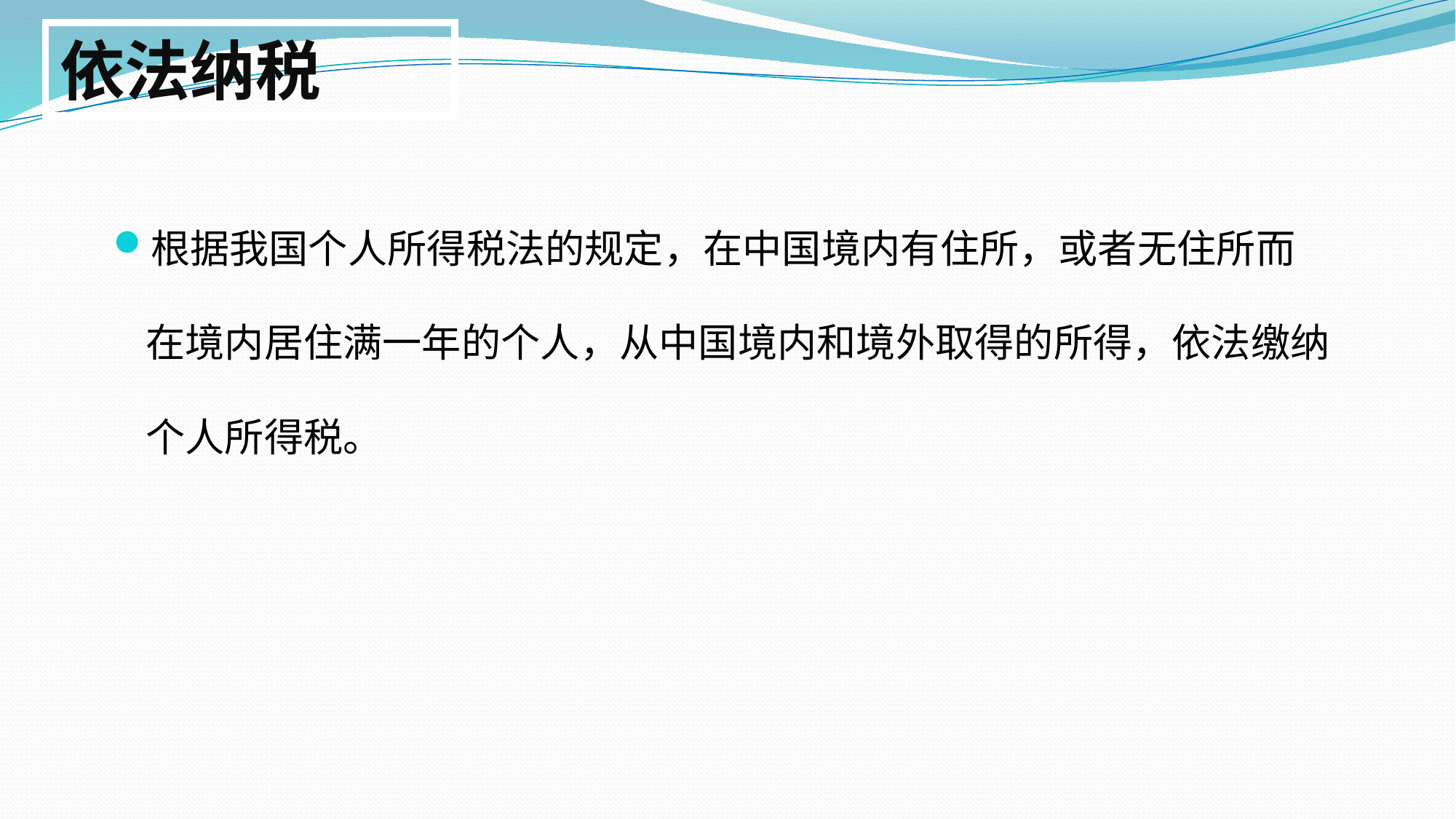

依法纳税
根据我国个人所得税法的规定，在中国境内有住所，或者无住所而在境内居住满一年的个人，从中国境内和境外取得的所得，依法缴纳个人所得税。